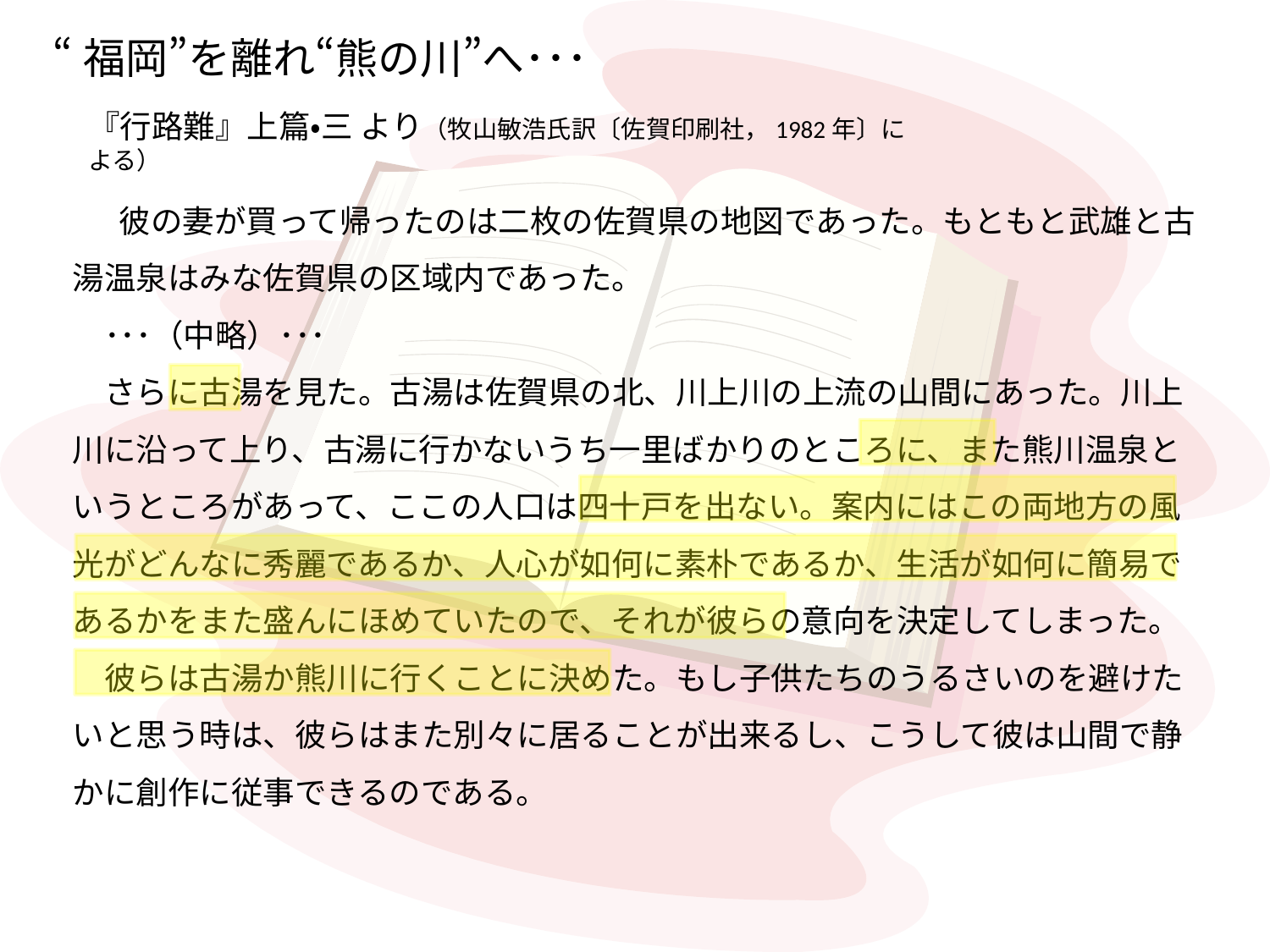

# “福岡”を離れ“熊の川”へ･･･
『行路難』上篇・三 より（牧山敏浩氏訳〔佐賀印刷社，1982年〕による）
 　彼の妻が買って帰ったのは二枚の佐賀県の地図であった。もともと武雄と古湯温泉はみな佐賀県の区域内であった。
　･･･（中略）･･･
　さらに古湯を見た。古湯は佐賀県の北、川上川の上流の山間にあった。川上川に沿って上り、古湯に行かないうち一里ばかりのところに、また熊川温泉というところがあって、ここの人口は四十戸を出ない。案内にはこの両地方の風光がどんなに秀麗であるか、人心が如何に素朴であるか、生活が如何に簡易であるかをまた盛んにほめていたので、それが彼らの意向を決定してしまった。
　彼らは古湯か熊川に行くことに決めた。もし子供たちのうるさいのを避けたいと思う時は、彼らはまた別々に居ることが出来るし、こうして彼は山間で静かに創作に従事できるのである。